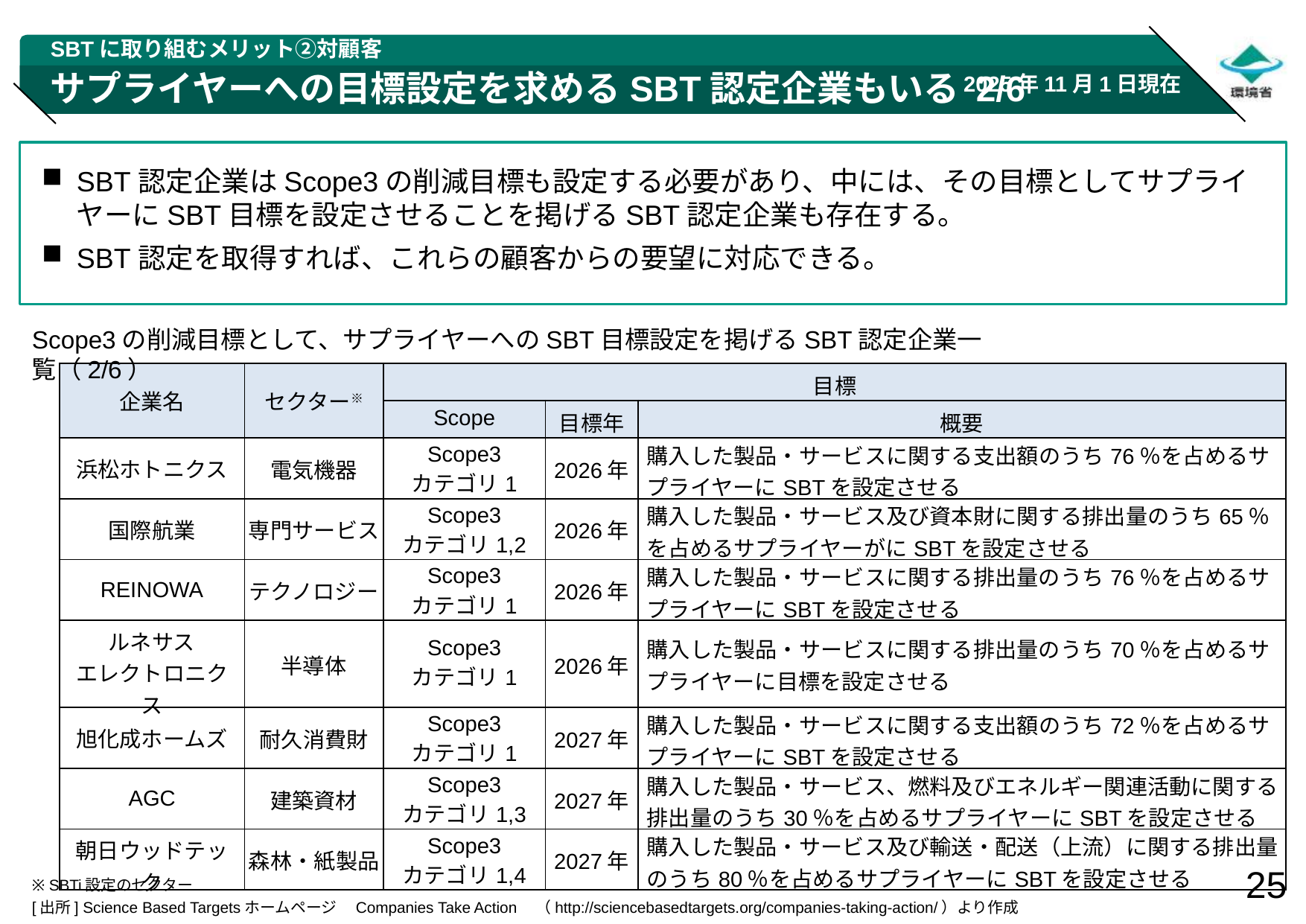

SBTに取り組むメリット②対顧客
2025年11月1日現在
# サプライヤーへの目標設定を求めるSBT認定企業もいる 2/6
SBT認定企業はScope3の削減目標も設定する必要があり、中には、その目標としてサプライヤーにSBT目標を設定させることを掲げるSBT認定企業も存在する。
SBT認定を取得すれば、これらの顧客からの要望に対応できる。
Scope3の削減目標として、サプライヤーへのSBT目標設定を掲げるSBT認定企業一覧（2/6）
| 企業名 | セクター※ | 目標 |  |  |
| --- | --- | --- | --- | --- |
|  |  | Scope | 目標年 | 概要 |
| 浜松ホトニクス | 電気機器 | Scope3 カテゴリ1 | 2026年 | 購入した製品・サービスに関する支出額のうち76％を占めるサプライヤーにSBTを設定させる |
| 国際航業 | 専門サービス | Scope3 カテゴリ1,2 | 2026年 | 購入した製品・サービス及び資本財に関する排出量のうち65％を占めるサプライヤーがにSBTを設定させる |
| REINOWA | テクノロジー | Scope3 カテゴリ1 | 2026年 | 購入した製品・サービスに関する排出量のうち76％を占めるサプライヤーにSBTを設定させる |
| ルネサス エレクトロニクス | 半導体 | Scope3 カテゴリ1 | 2026年 | 購入した製品・サービスに関する排出量のうち70％を占めるサプライヤーに目標を設定させる |
| 旭化成ホームズ | 耐久消費財 | Scope3 カテゴリ1 | 2027年 | 購入した製品・サービスに関する支出額のうち72％を占めるサプライヤーにSBTを設定させる |
| AGC | 建築資材 | Scope3 カテゴリ1,3 | 2027年 | 購入した製品・サービス、燃料及びエネルギー関連活動に関する排出量のうち30％を占めるサプライヤーにSBTを設定させる |
| 朝日ウッドテック | 森林・紙製品 | Scope3 カテゴリ1,4 | 2027年 | 購入した製品・サービス及び輸送・配送（上流）に関する排出量のうち80％を占めるサプライヤーにSBTを設定させる |
※ SBTi設定のセクター
[出所] Science Based Targetsホームページ　Companies Take Action　（http://sciencebasedtargets.org/companies-taking-action/）より作成